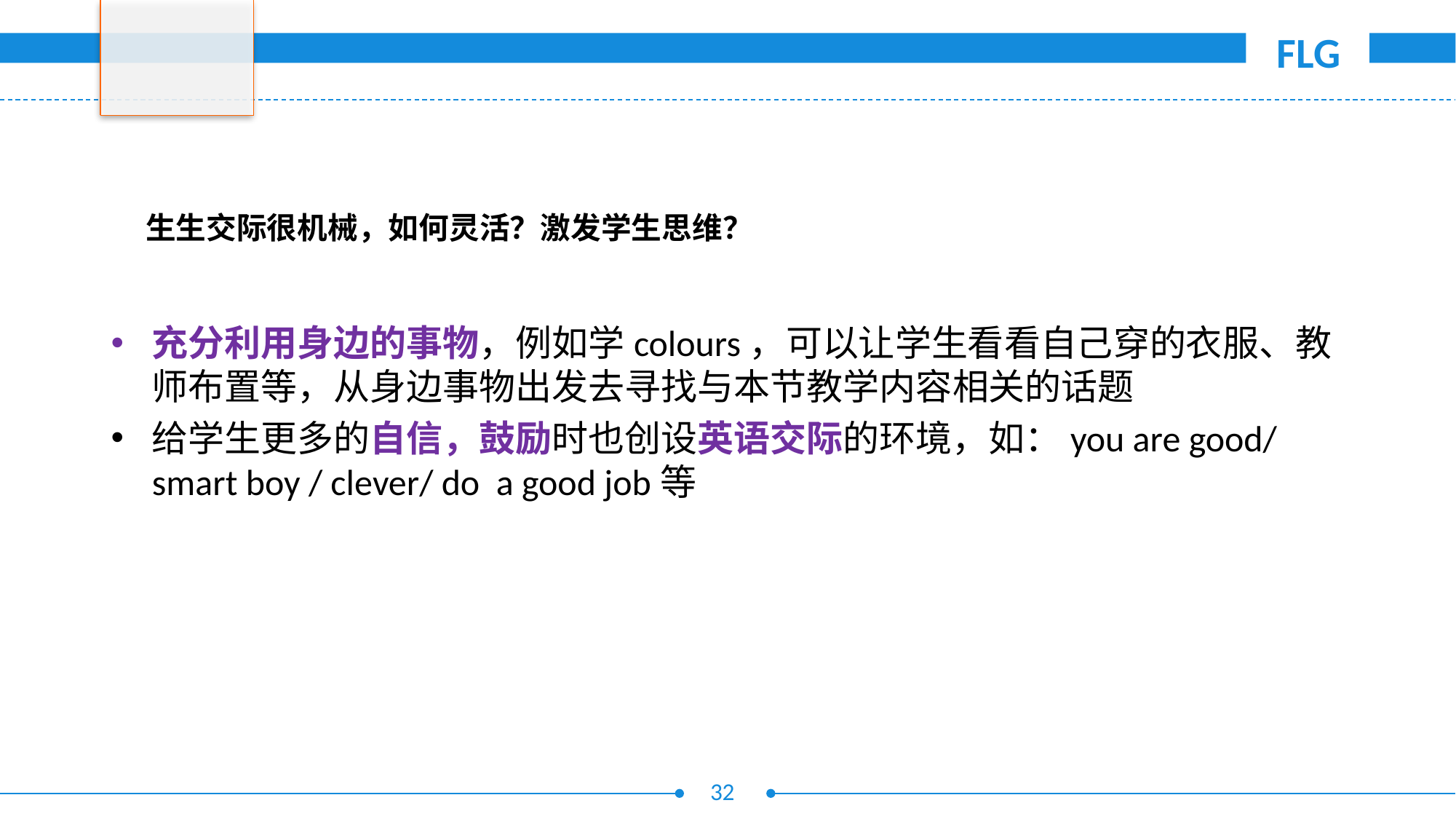

生生交际很机械，如何灵活？激发学生思维？
充分利用身边的事物，例如学colours，可以让学生看看自己穿的衣服、教师布置等，从身边事物出发去寻找与本节教学内容相关的话题
给学生更多的自信，鼓励时也创设英语交际的环境，如：you are good/ smart boy / clever/ do  a good job等